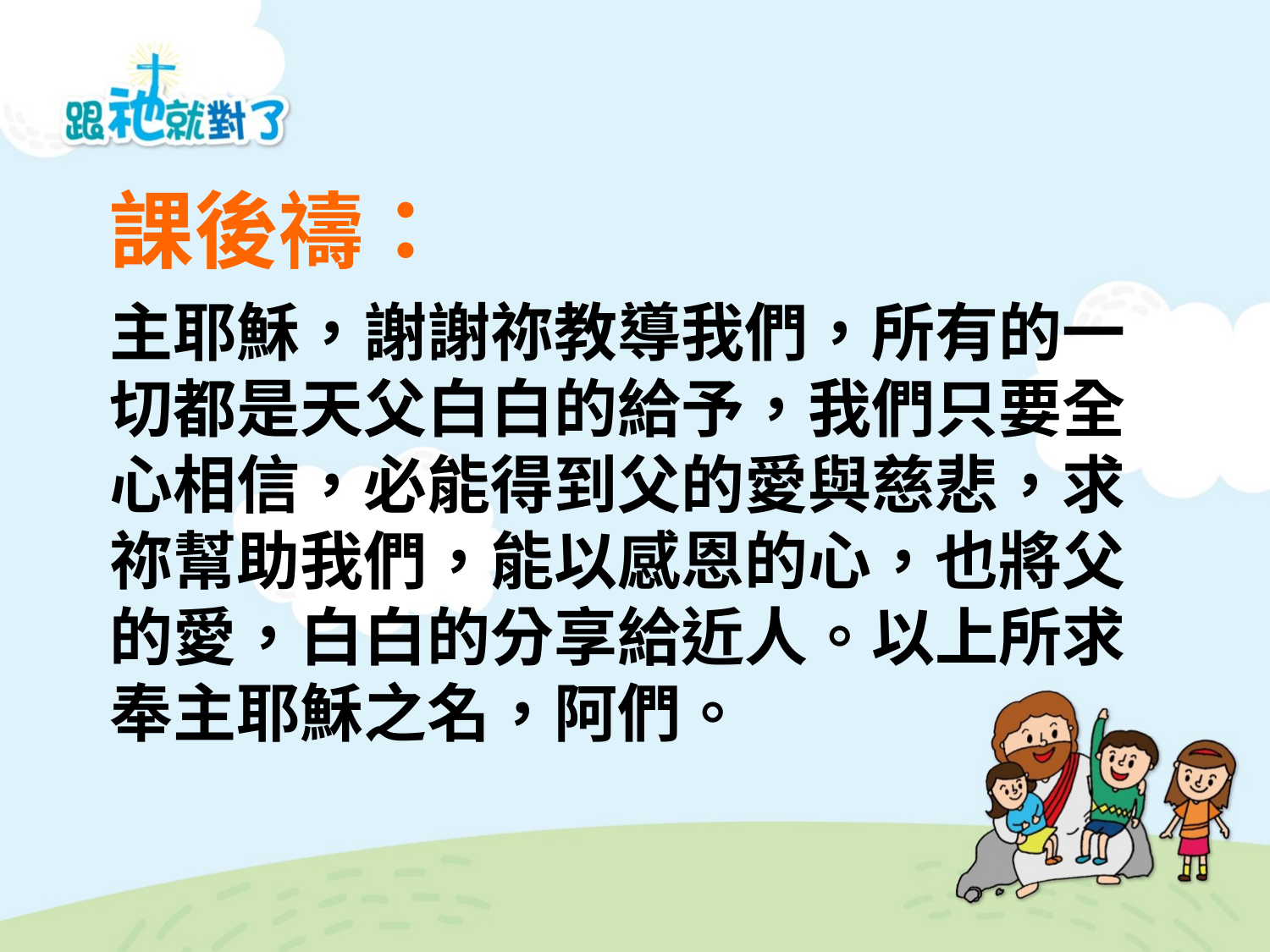

課後禱：
主耶穌，謝謝祢教導我們，所有的一切都是天父白白的給予，我們只要全心相信，必能得到父的愛與慈悲，求祢幫助我們，能以感恩的心，也將父的愛，白白的分享給近人。以上所求奉主耶穌之名，阿們。